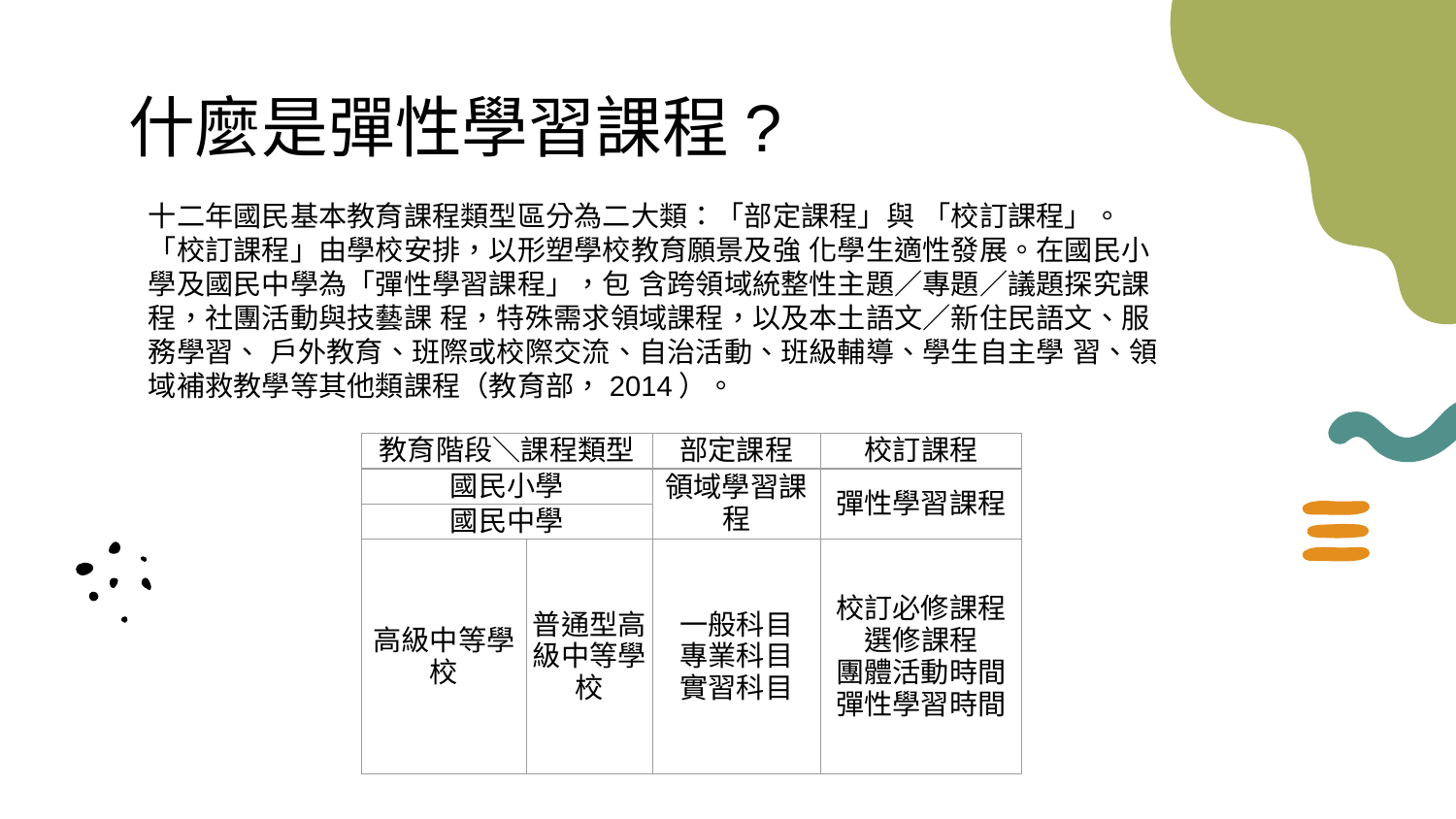

# 什麼是彈性學習課程?
十二年國民基本教育課程類型區分為二大類：「部定課程」與 「校訂課程」。「校訂課程」由學校安排，以形塑學校教育願景及強 化學生適性發展。在國民小學及國民中學為「彈性學習課程」，包 含跨領域統整性主題／專題／議題探究課程，社團活動與技藝課 程，特殊需求領域課程，以及本土語文／新住民語文、服務學習、 戶外教育、班際或校際交流、自治活動、班級輔導、學生自主學 習、領域補救教學等其他類課程（教育部，2014）。
| 教育階段＼課程類型 |  | 部定課程 | 校訂課程 |
| --- | --- | --- | --- |
| 國民小學 |  | 領域學習課程 | 彈性學習課程 |
| 國民中學 |  |  |  |
| 高級中等學校 | 普通型高級中等學校 | 一般科目 專業科目 實習科目 | 校訂必修課程 選修課程 團體活動時間 彈性學習時間 |